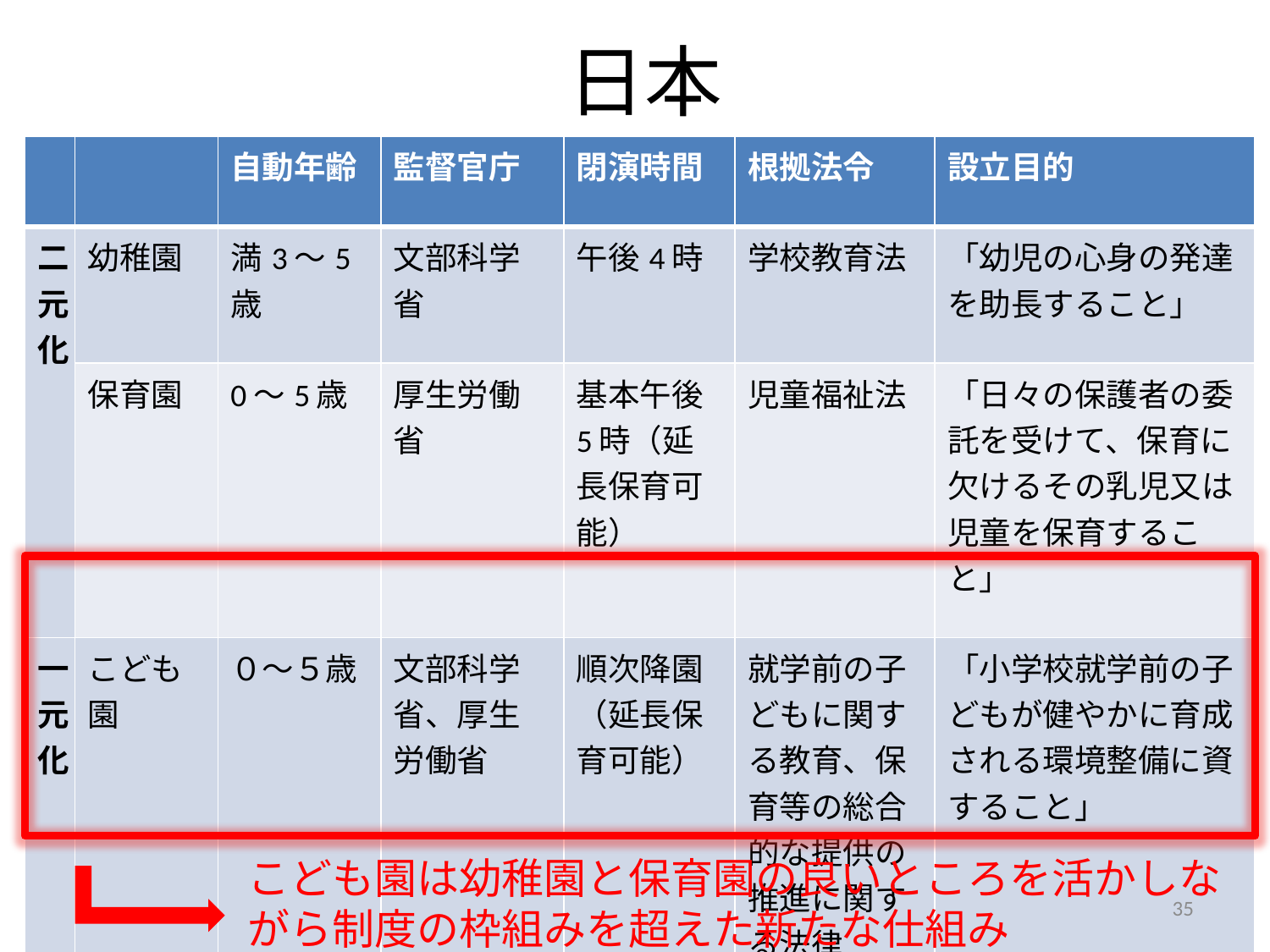

# 日本
|  |  | 自動年齢 | 監督官庁 | 閉演時間 | 根拠法令 | 設立目的 |
| --- | --- | --- | --- | --- | --- | --- |
| 二元化 | 幼稚園 | 満3～5歳 | 文部科学省 | 午後4時 | 学校教育法 | 「幼児の心身の発達を助長すること」 |
|  | 保育園 | 0～5歳 | 厚生労働省 | 基本午後5時（延長保育可能） | 児童福祉法 | 「日々の保護者の委託を受けて、保育に欠けるその乳児又は児童を保育すること」 |
| 一元化 | こども園 | ０～５歳 | 文部科学省、厚生労働省 | 順次降園（延長保育可能） | 就学前の子どもに関する教育、保育等の総合的な提供の推進に関する法律 | 「小学校就学前の子どもが健やかに育成される環境整備に資すること」 |

こども園は幼稚園と保育園の良いところを活かしながら制度の枠組みを超えた新たな仕組み
35